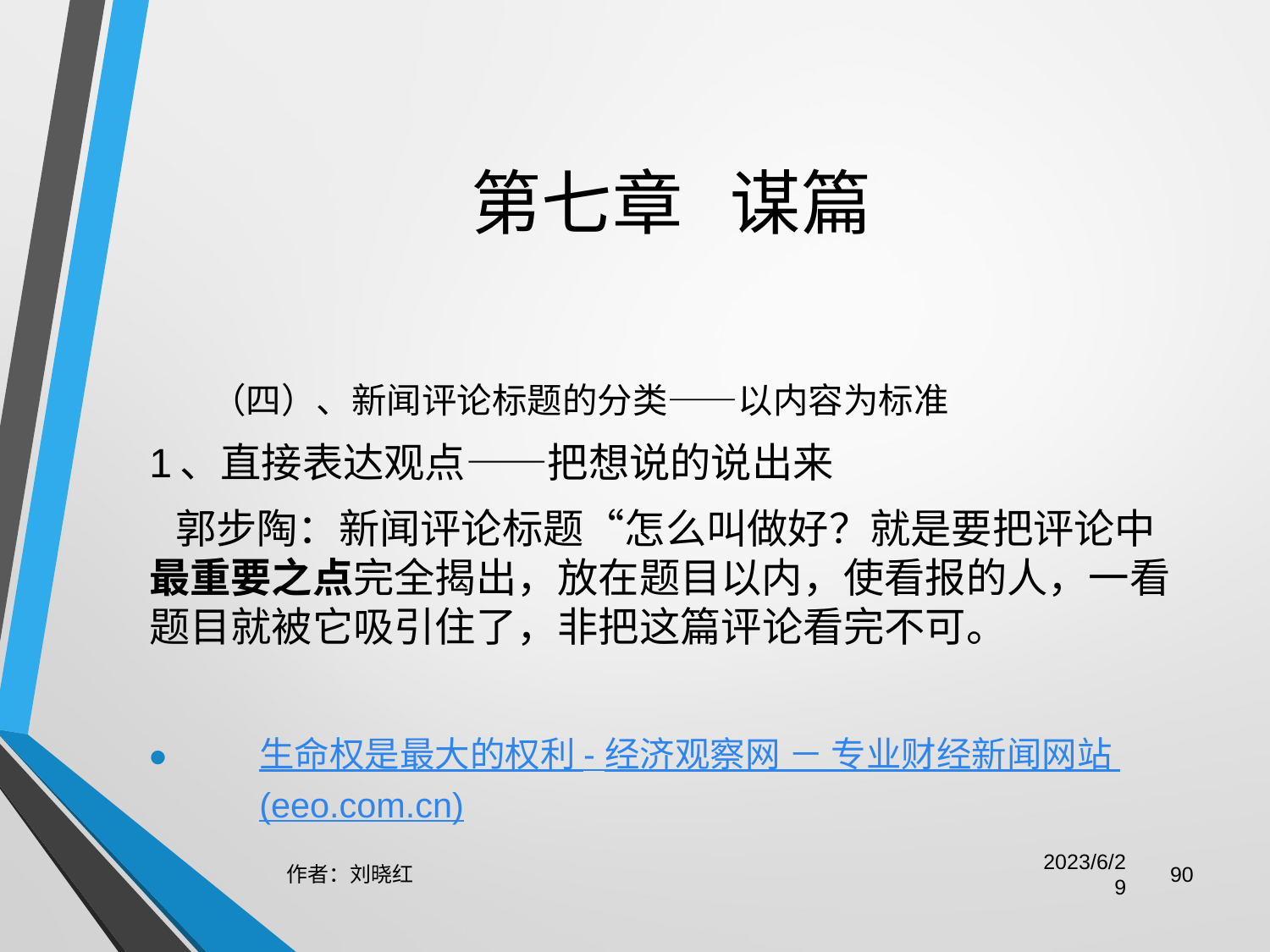

# 第七章   谋篇
（四）、新闻评论标题的分类——以内容为标准
1、直接表达观点——把想说的说出来
  郭步陶：新闻评论标题“怎么叫做好？就是要把评论中最重要之点完全揭出，放在题目以内，使看报的人，一看题目就被它吸引住了，非把这篇评论看完不可。

生命权是最大的权利 - 经济观察网 － 专业财经新闻网站 (eeo.com.cn)
作者：刘晓红
2023/6/29
90